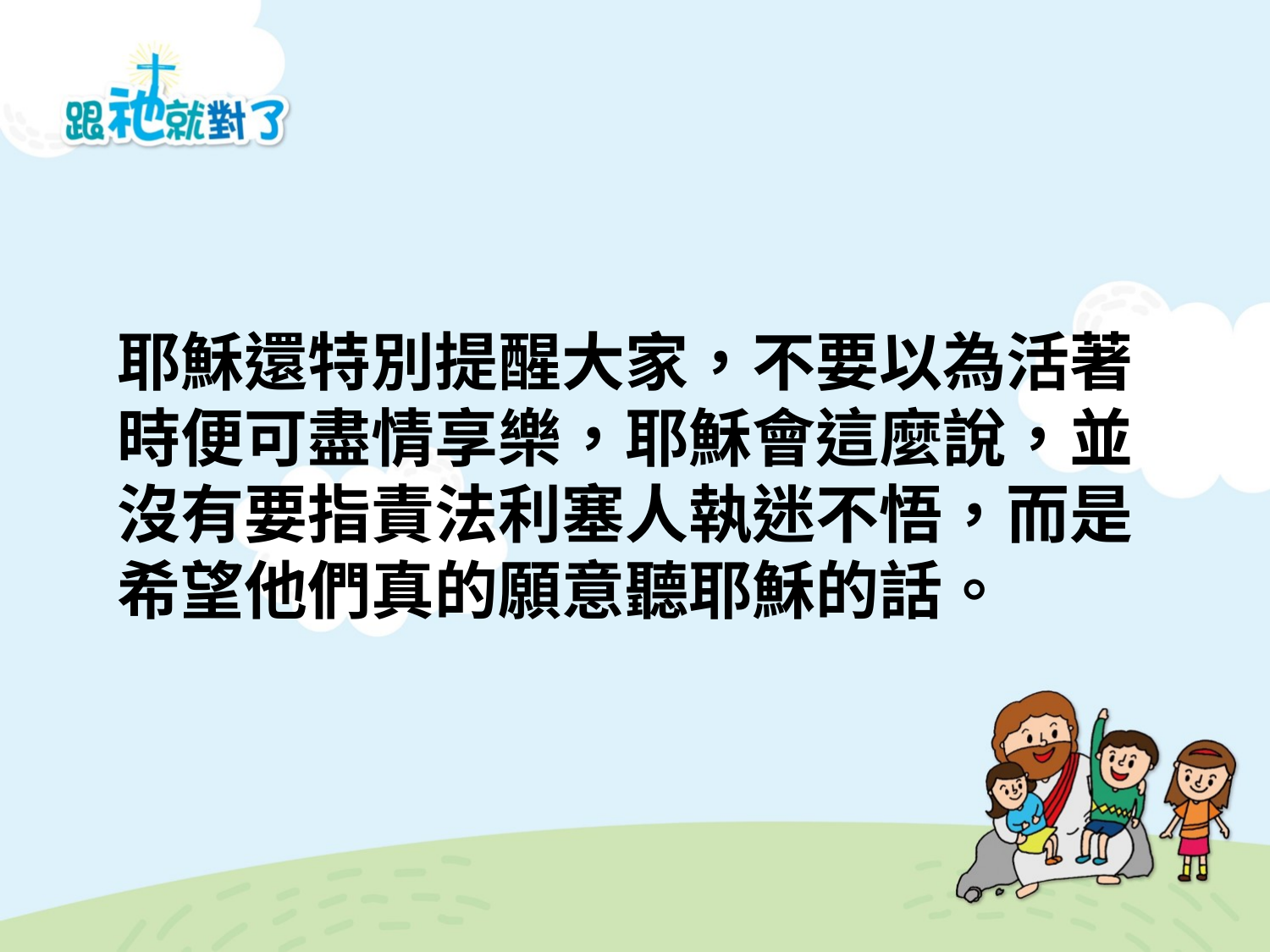

耶穌還特別提醒大家，不要以為活著時便可盡情享樂，耶穌會這麼說，並沒有要指責法利塞人執迷不悟，而是希望他們真的願意聽耶穌的話。